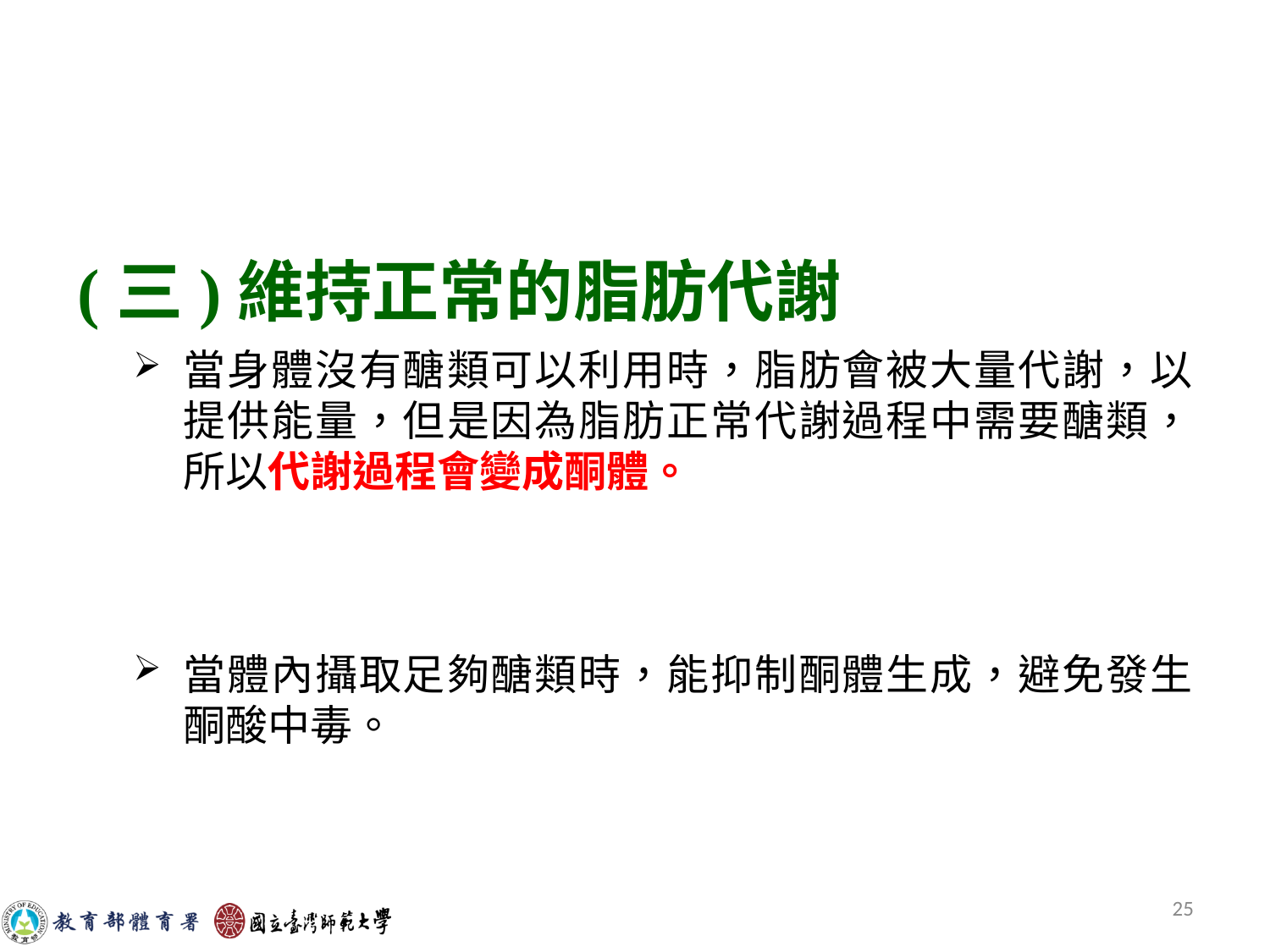

(三)維持正常的脂肪代謝
當身體沒有醣類可以利用時，脂肪會被大量代謝，以提供能量，但是因為脂肪正常代謝過程中需要醣類，所以代謝過程會變成酮體。

當體內攝取足夠醣類時，能抑制酮體生成，避免發生酮酸中毒。

25